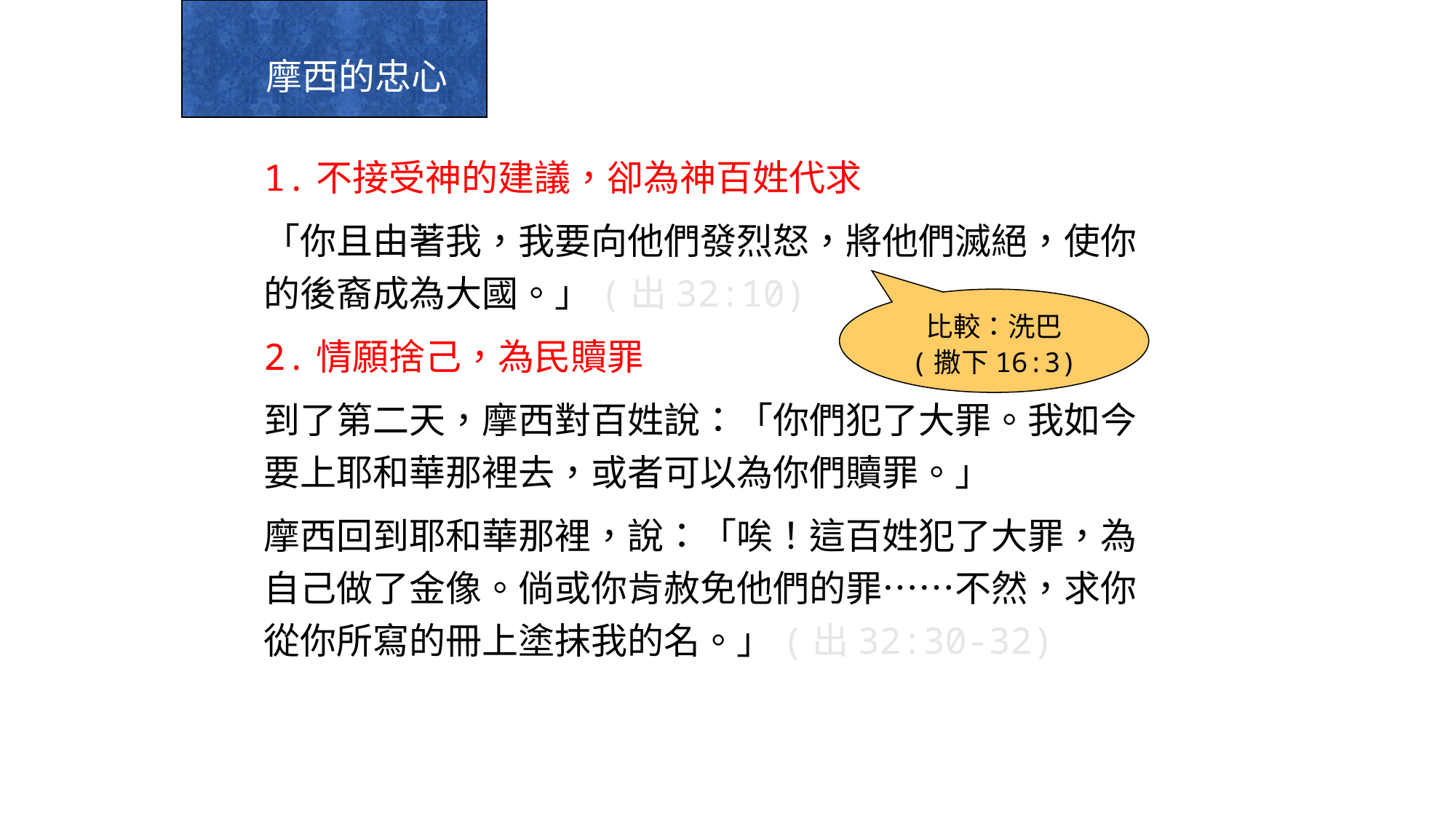

摩西的忠心
1.不接受神的建議，卻為神百姓代求
「你且由著我，我要向他們發烈怒，將他們滅絕，使你的後裔成為大國。」(出32:10)
2.情願捨己，為民贖罪
到了第二天，摩西對百姓說：「你們犯了大罪。我如今要上耶和華那裡去，或者可以為你們贖罪。」
摩西回到耶和華那裡，說：「唉！這百姓犯了大罪，為自己做了金像。倘或你肯赦免他們的罪……不然，求你從你所寫的冊上塗抹我的名。」(出32:30-32)
比較：洗巴
(撒下16:3)